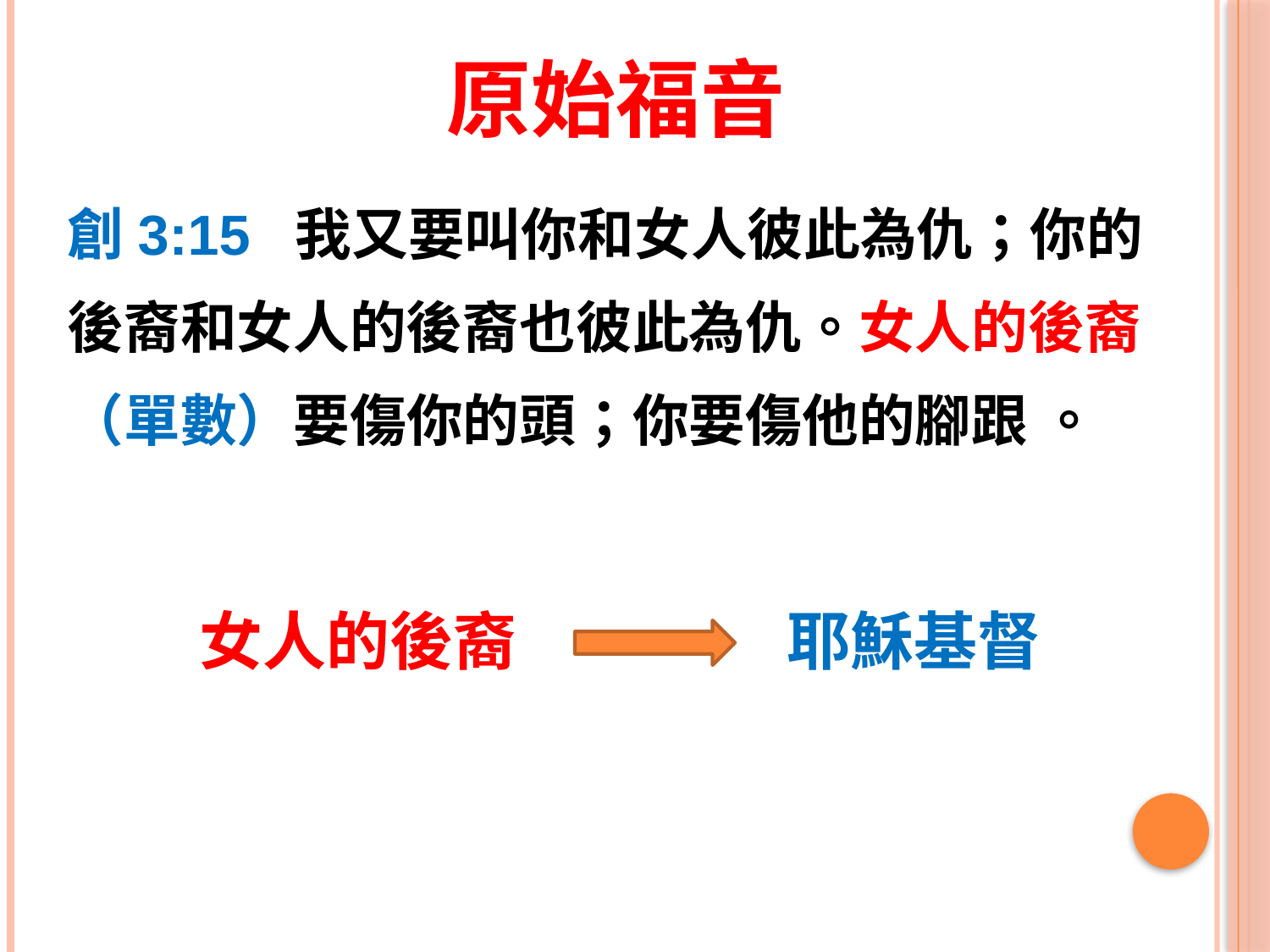

# 原始福音
創3:15  我又要叫你和女人彼此為仇；你的
後裔和女人的後裔也彼此為仇。女人的後裔
（單數）要傷你的頭；你要傷他的腳跟 。

耶穌基督
女人的後裔